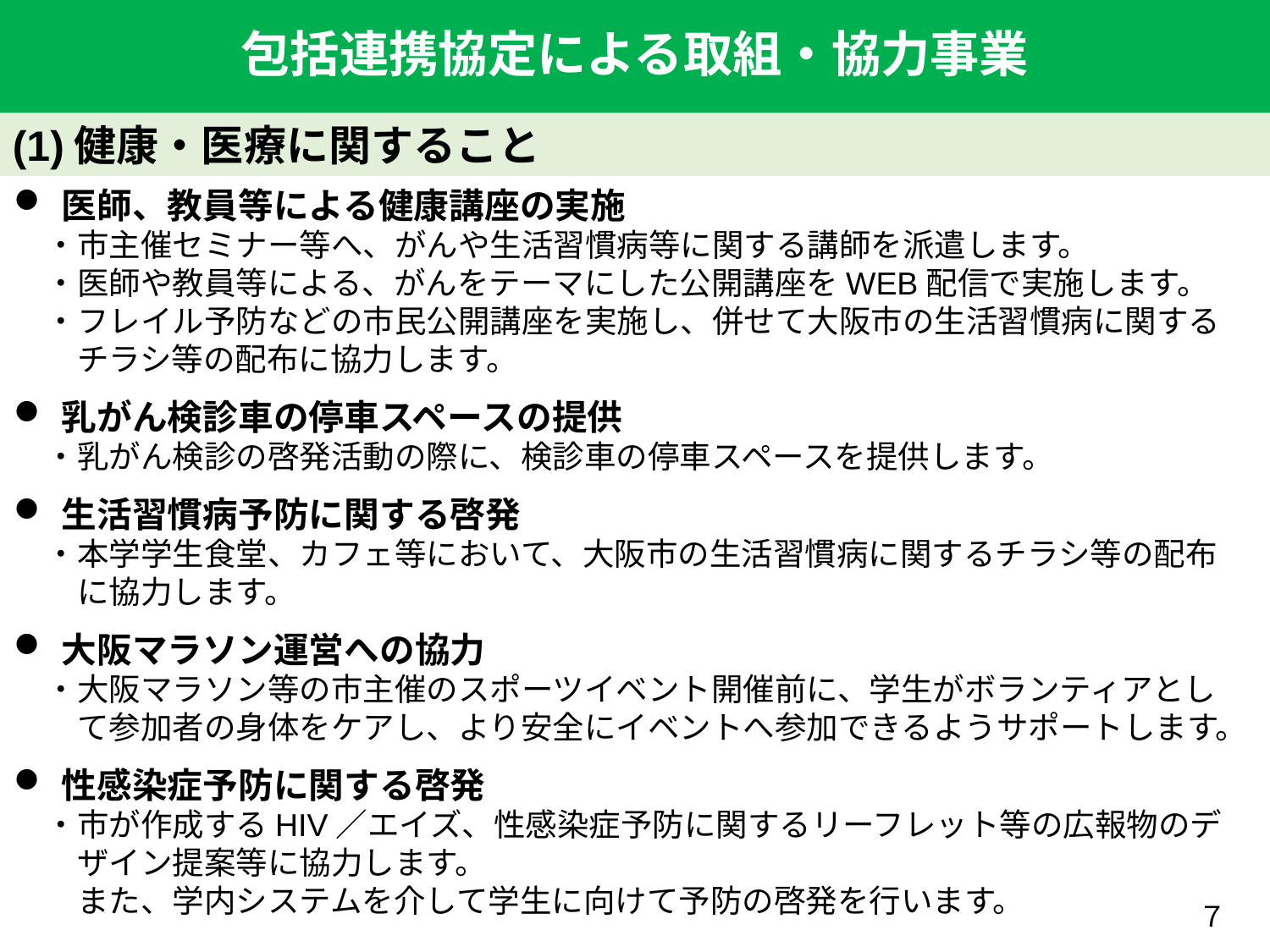

包括連携協定による取組・協力事業
(1)健康・医療に関すること
医師、教員等による健康講座の実施
　・市主催セミナー等へ、がんや生活習慣病等に関する講師を派遣します。
　・医師や教員等による、がんをテーマにした公開講座をWEB配信で実施します。
　・フレイル予防などの市民公開講座を実施し、併せて大阪市の生活習慣病に関する
　　チラシ等の配布に協力します。

乳がん検診車の停車スペースの提供
　・乳がん検診の啓発活動の際に、検診車の停車スペースを提供します。

生活習慣病予防に関する啓発
　・本学学生食堂、カフェ等において、大阪市の生活習慣病に関するチラシ等の配布
　　に協力します。

大阪マラソン運営への協力
　・大阪マラソン等の市主催のスポーツイベント開催前に、学生がボランティアとし
　　て参加者の身体をケアし、より安全にイベントへ参加できるようサポートします。

性感染症予防に関する啓発
　・市が作成するHIV／エイズ、性感染症予防に関するリーフレット等の広報物のデ
　　ザイン提案等に協力します。
　　また、学内システムを介して学生に向けて予防の啓発を行います。

７